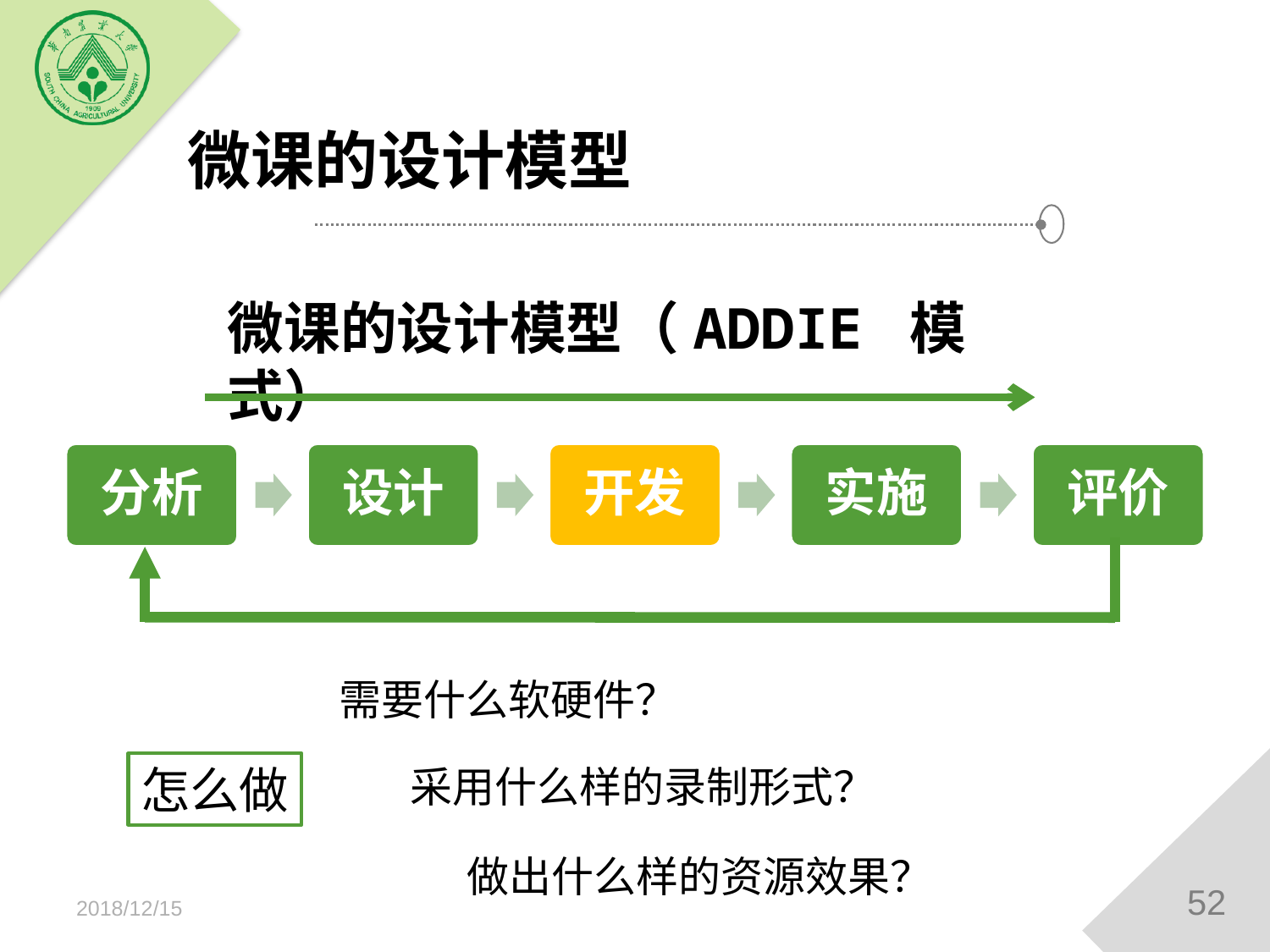

# 微课的设计模型
微课的设计模型（ADDIE 模式）

分析
设计
开发
实施
评价

需要什么软硬件？
怎么做
采用什么样的录制形式？
做出什么样的资源效果？
52
2018/12/15